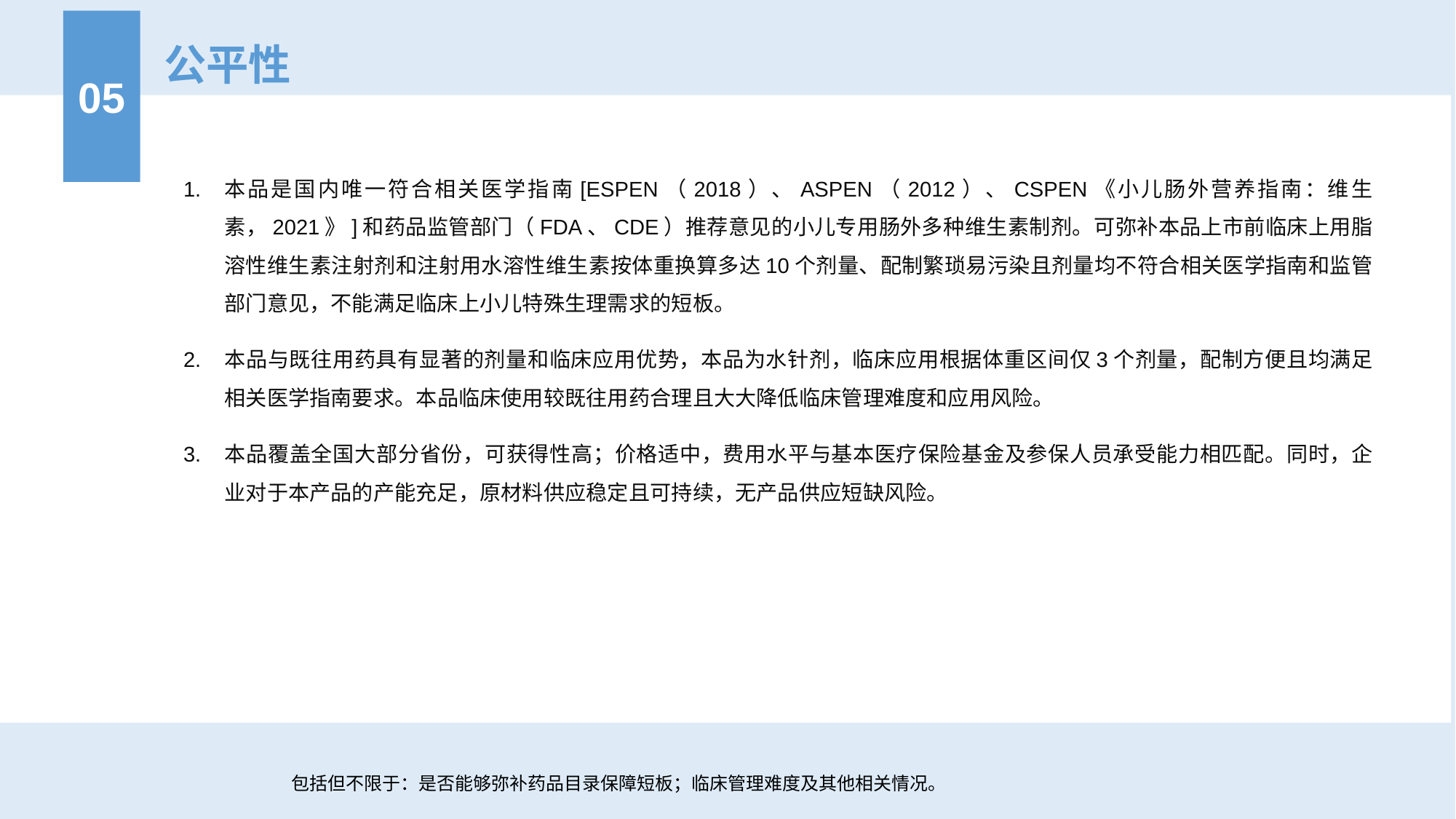

05
公平性

本品是国内唯一符合相关医学指南[ESPEN（2018）、ASPEN（2012）、CSPEN《小儿肠外营养指南：维生素，2021》]和药品监管部门（FDA、CDE）推荐意见的小儿专用肠外多种维生素制剂。可弥补本品上市前临床上用脂溶性维生素注射剂和注射用水溶性维生素按体重换算多达10个剂量、配制繁琐易污染且剂量均不符合相关医学指南和监管部门意见，不能满足临床上小儿特殊生理需求的短板。
本品与既往用药具有显著的剂量和临床应用优势，本品为水针剂，临床应用根据体重区间仅3个剂量，配制方便且均满足相关医学指南要求。本品临床使用较既往用药合理且大大降低临床管理难度和应用风险。
本品覆盖全国大部分省份，可获得性高；价格适中，费用水平与基本医疗保险基金及参保人员承受能力相匹配。同时，企业对于本产品的产能充足，原材料供应稳定且可持续，无产品供应短缺风险。
包括但不限于：是否能够弥补药品目录保障短板；临床管理难度及其他相关情况。